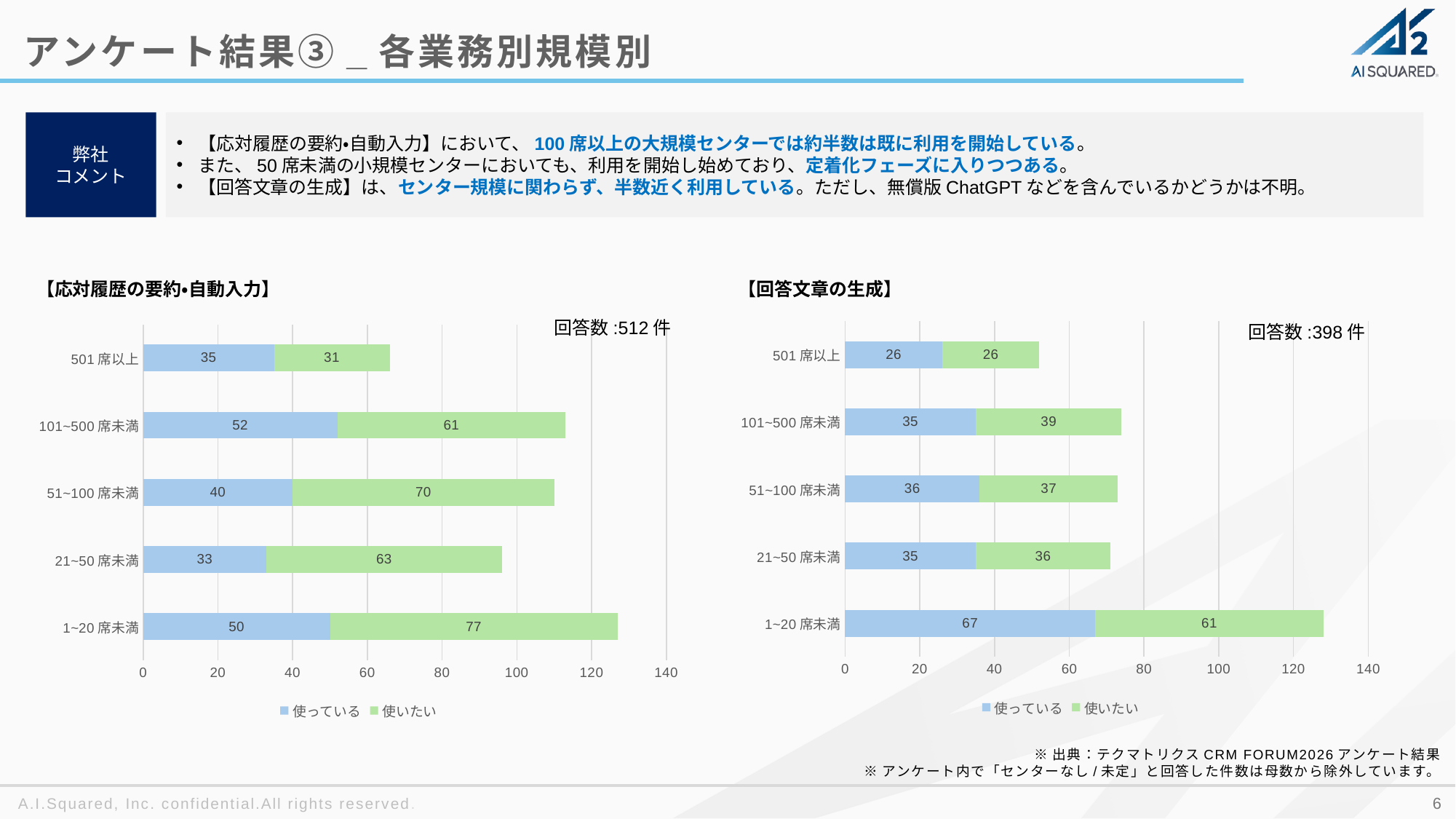

アンケート結果③_各業務別規模別
弊社
コメント
【応対履歴の要約・自動入力】において、100席以上の大規模センターでは約半数は既に利用を開始している。
また、50席未満の小規模センターにおいても、利用を開始し始めており、定着化フェーズに入りつつある。
【回答文章の生成】は、センター規模に関わらず、半数近く利用している。ただし、無償版ChatGPTなどを含んでいるかどうかは不明。
【応対履歴の要約・自動入力】
【回答文章の生成】
回答数:512件

### Chart

| Category | 使っている | 使いたい |
|---|---|---|
| 1~20席未満 | 67.0 | 61.0 |
| 21~50席未満 | 35.0 | 36.0 |
| 51~100席未満 | 36.0 | 37.0 |
| 101~500席未満 | 35.0 | 39.0 |
| 501席以上 | 26.0 | 26.0 |
回答数:398件

### Chart

| Category | 使っている | 使いたい |
|---|---|---|
| 1~20席未満 | 50.0 | 77.0 |
| 21~50席未満 | 33.0 | 63.0 |
| 51~100席未満 | 40.0 | 70.0 |
| 101~500席未満 | 52.0 | 61.0 |
| 501席以上 | 35.0 | 31.0 |
※出典：テクマトリクスCRM FORUM2026アンケート結果
※アンケート内で「センターなし/未定」と回答した件数は母数から除外しています。